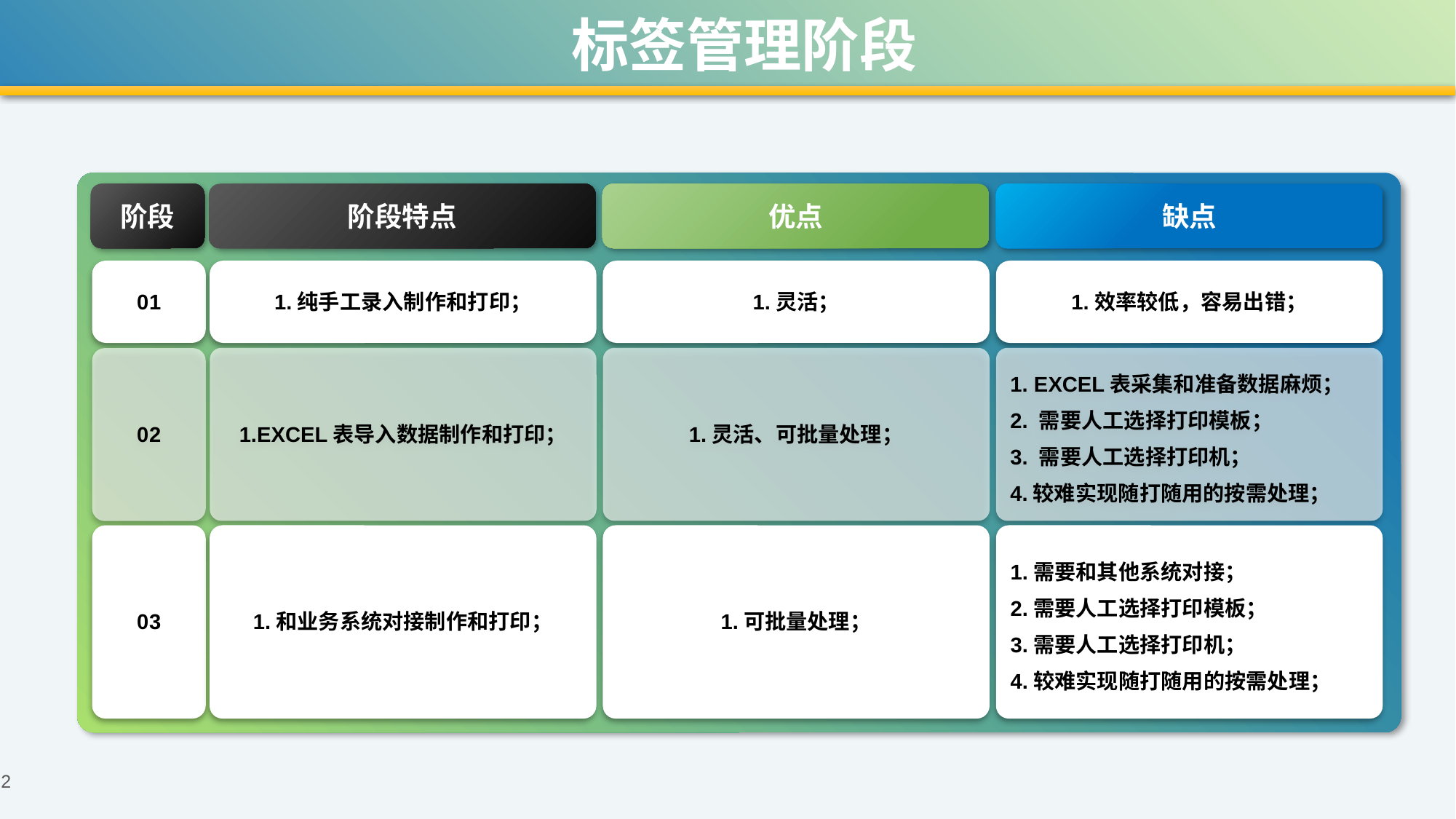

标签管理阶段
阶段
阶段特点
优点
缺点
01
1.纯手工录入制作和打印；
1.灵活；
1.效率较低，容易出错；
1.EXCEL表导入数据制作和打印；
1.灵活、可批量处理；
1. EXCEL表采集和准备数据麻烦；
2. 需要人工选择打印模板；
3. 需要人工选择打印机；
4.较难实现随打随用的按需处理；
02
03
1.和业务系统对接制作和打印；
1.可批量处理；
1.需要和其他系统对接；
2.需要人工选择打印模板；
3.需要人工选择打印机；
4.较难实现随打随用的按需处理；